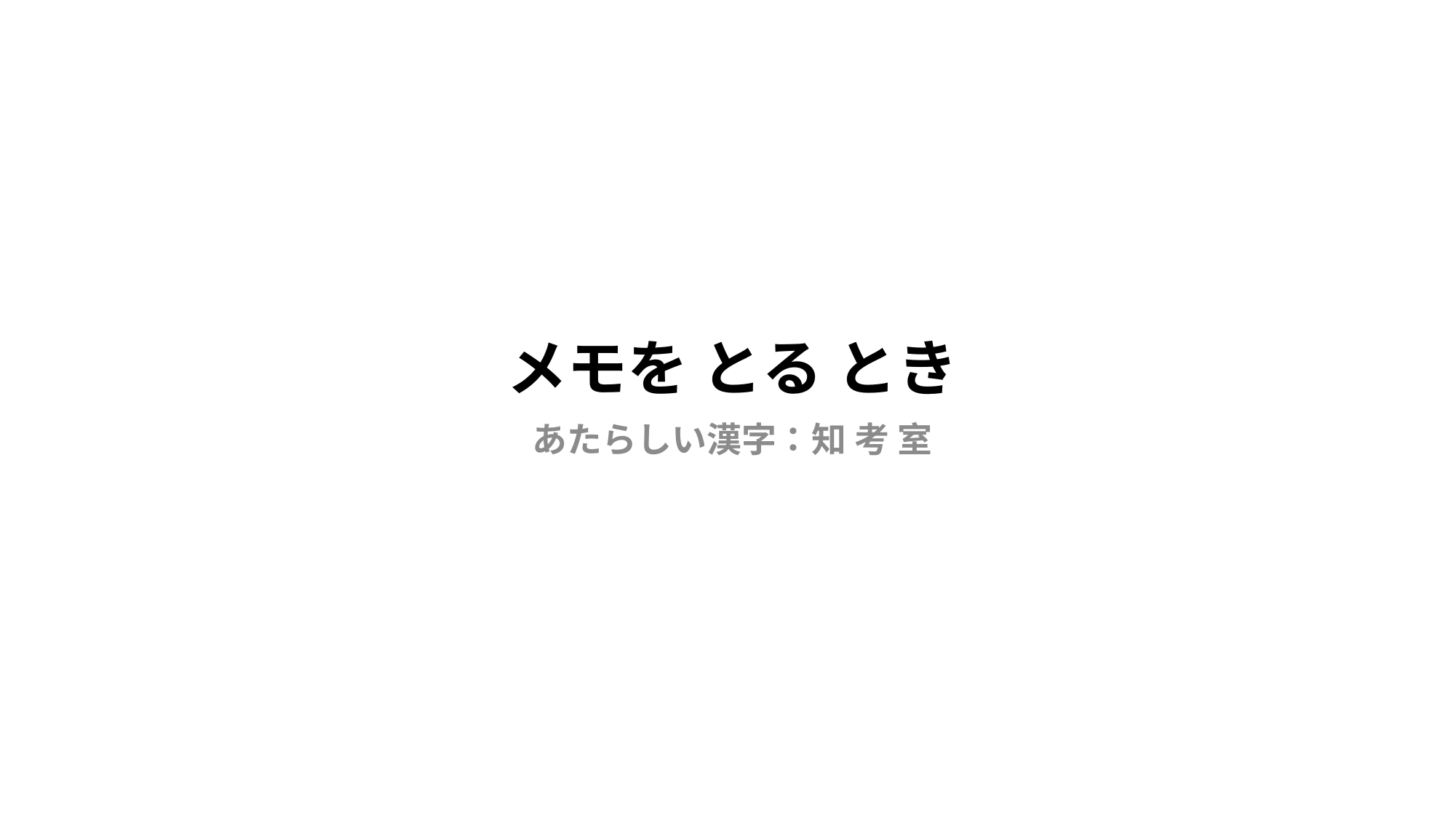

# メモを とる とき
あたらしい漢字：知 考 室